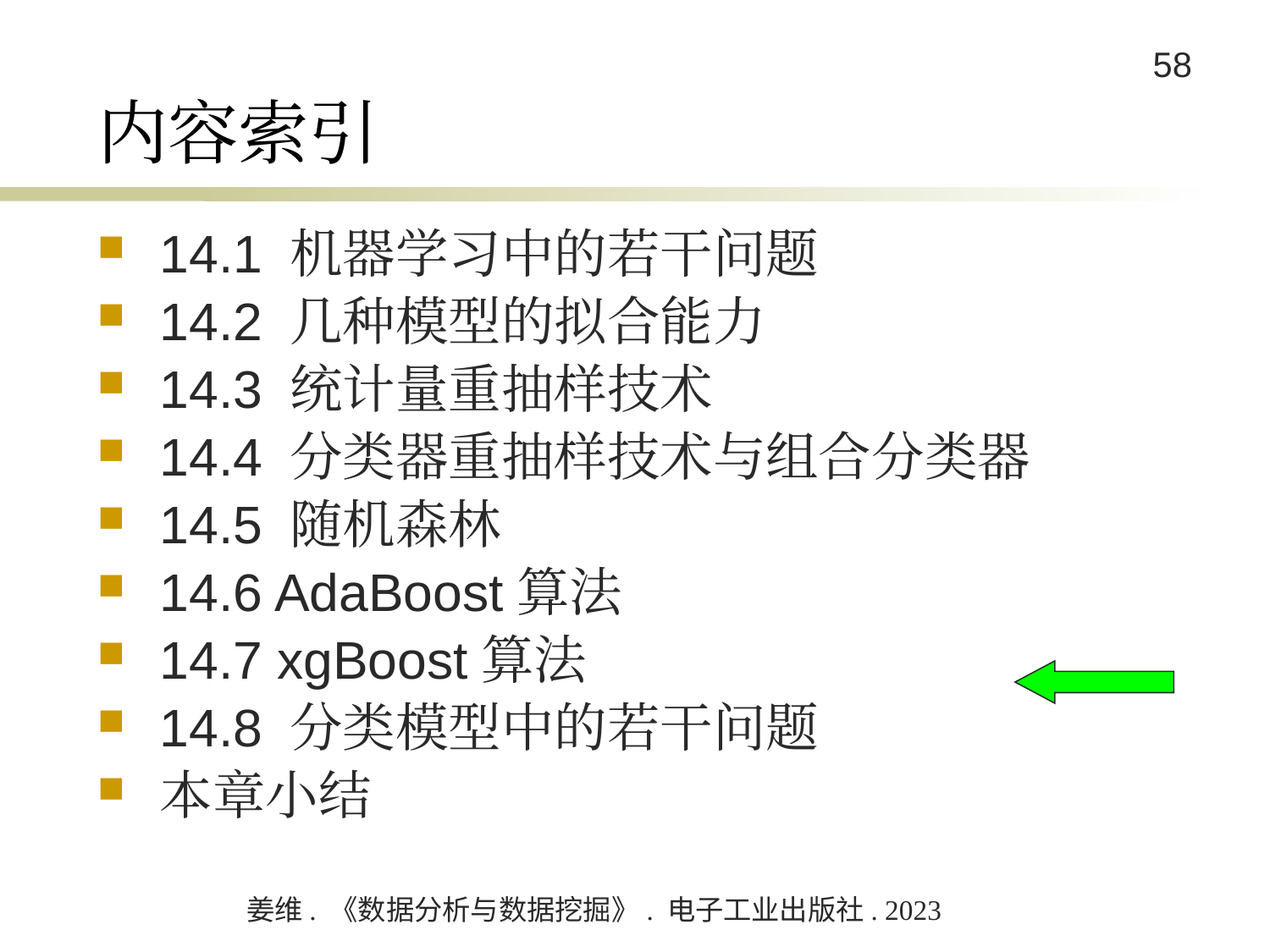

# 内容索引
14.1 机器学习中的若干问题
14.2 几种模型的拟合能力
14.3 统计量重抽样技术
14.4 分类器重抽样技术与组合分类器
14.5 随机森林
14.6 AdaBoost算法
14.7 xgBoost算法
14.8 分类模型中的若干问题
本章小结

姜维. 《数据分析与数据挖掘》. 电子工业出版社. 2023